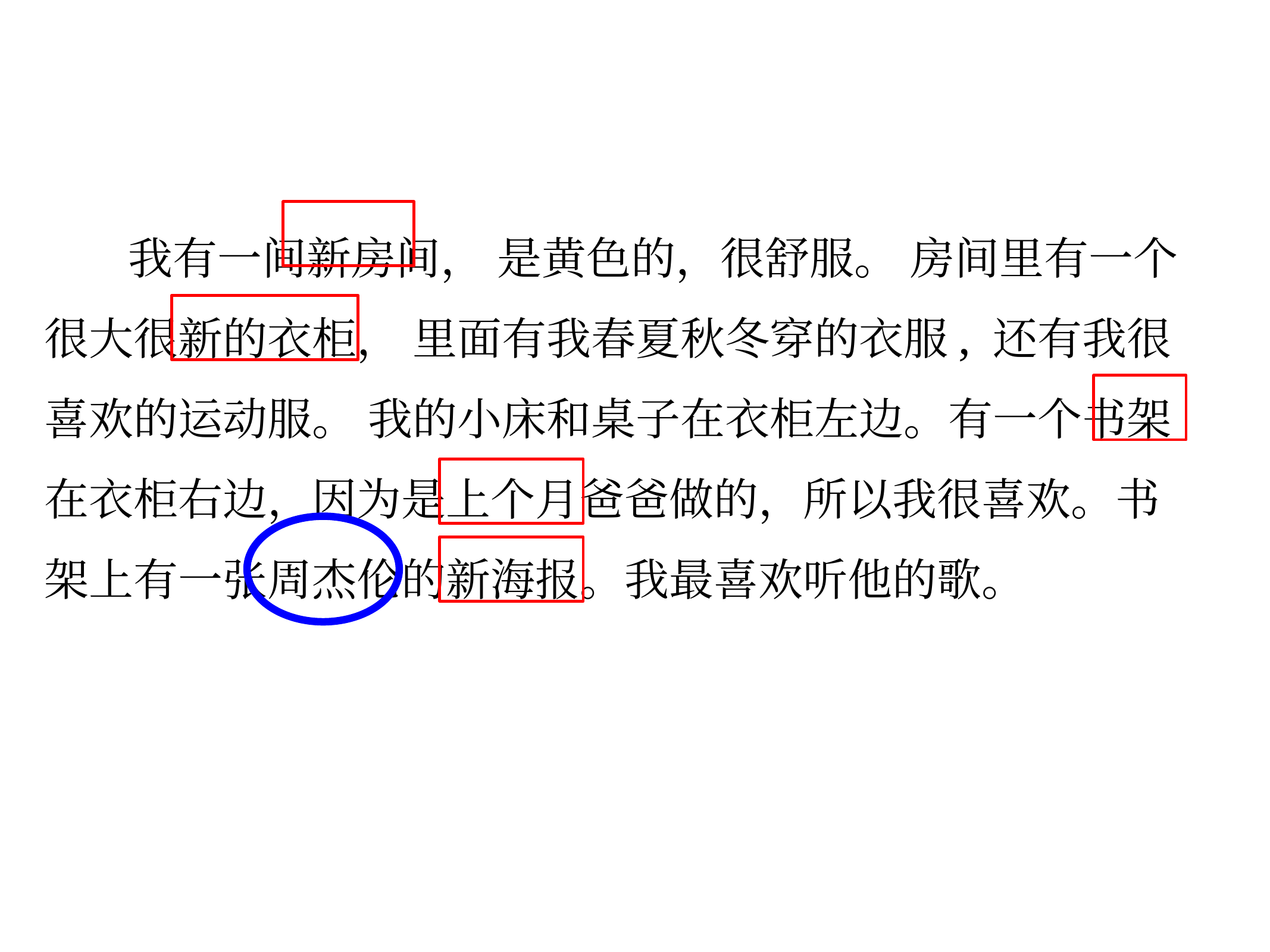

我有一间新房间， 是黄色的，很舒服。 房间里有一个很大很新的衣柜， 里面有我春夏秋冬穿的衣服, 还有我很喜欢的运动服。 我的小床和桌子在衣柜左边。有一个书架在衣柜右边，因为是上个月爸爸做的，所以我很喜欢。书架上有一张周杰伦的新海报。我最喜欢听他的歌。